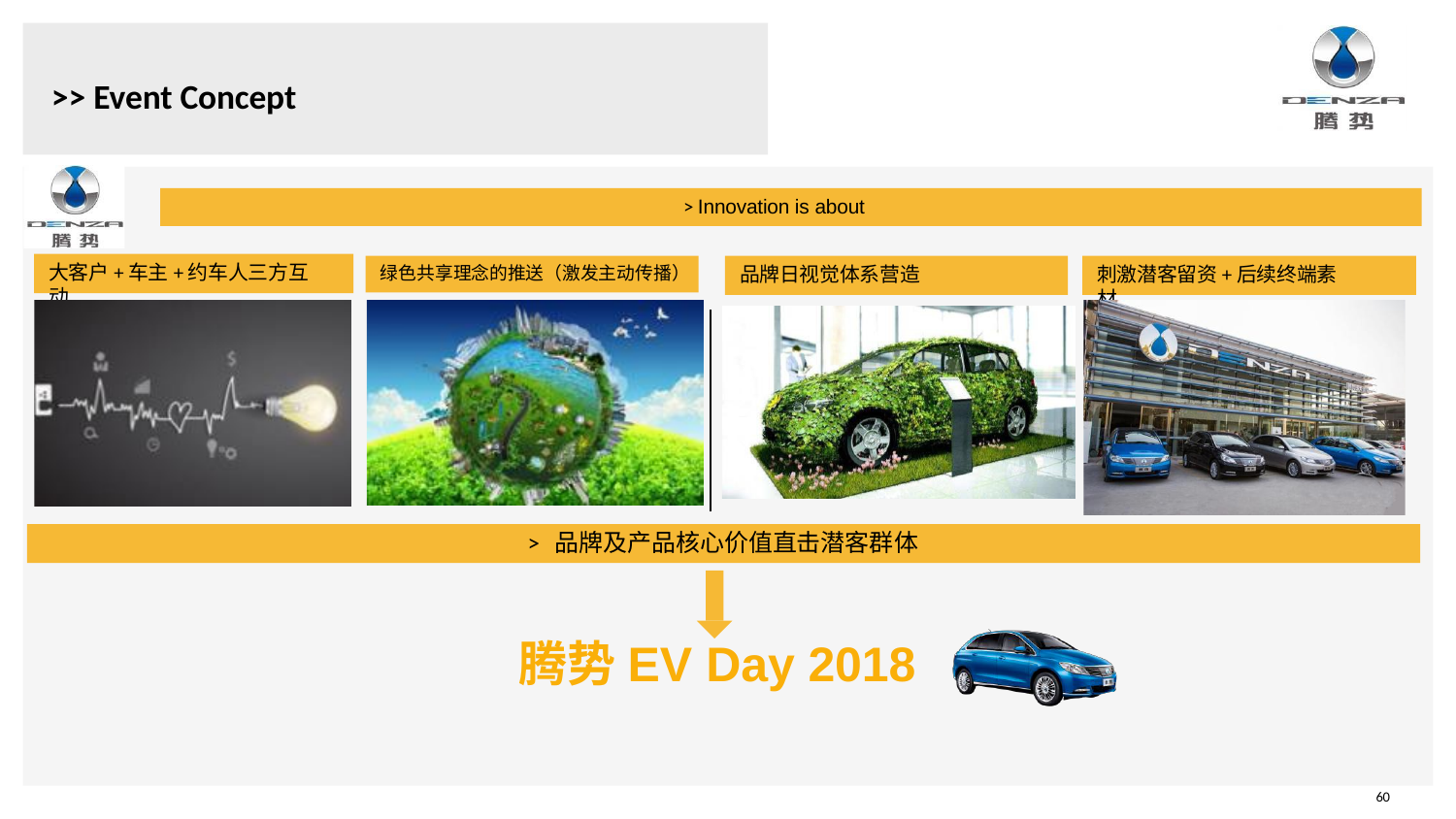

# >> Event Concept

> Innovation is about

大客户+车主+约车人三方互动
品牌日视觉体系营造
刺激潜客留资+后续终端素材
绿色共享理念的推送（激发主动传播）

> 品牌及产品核心价值直击潜客群体

腾势EV Day 2018
60